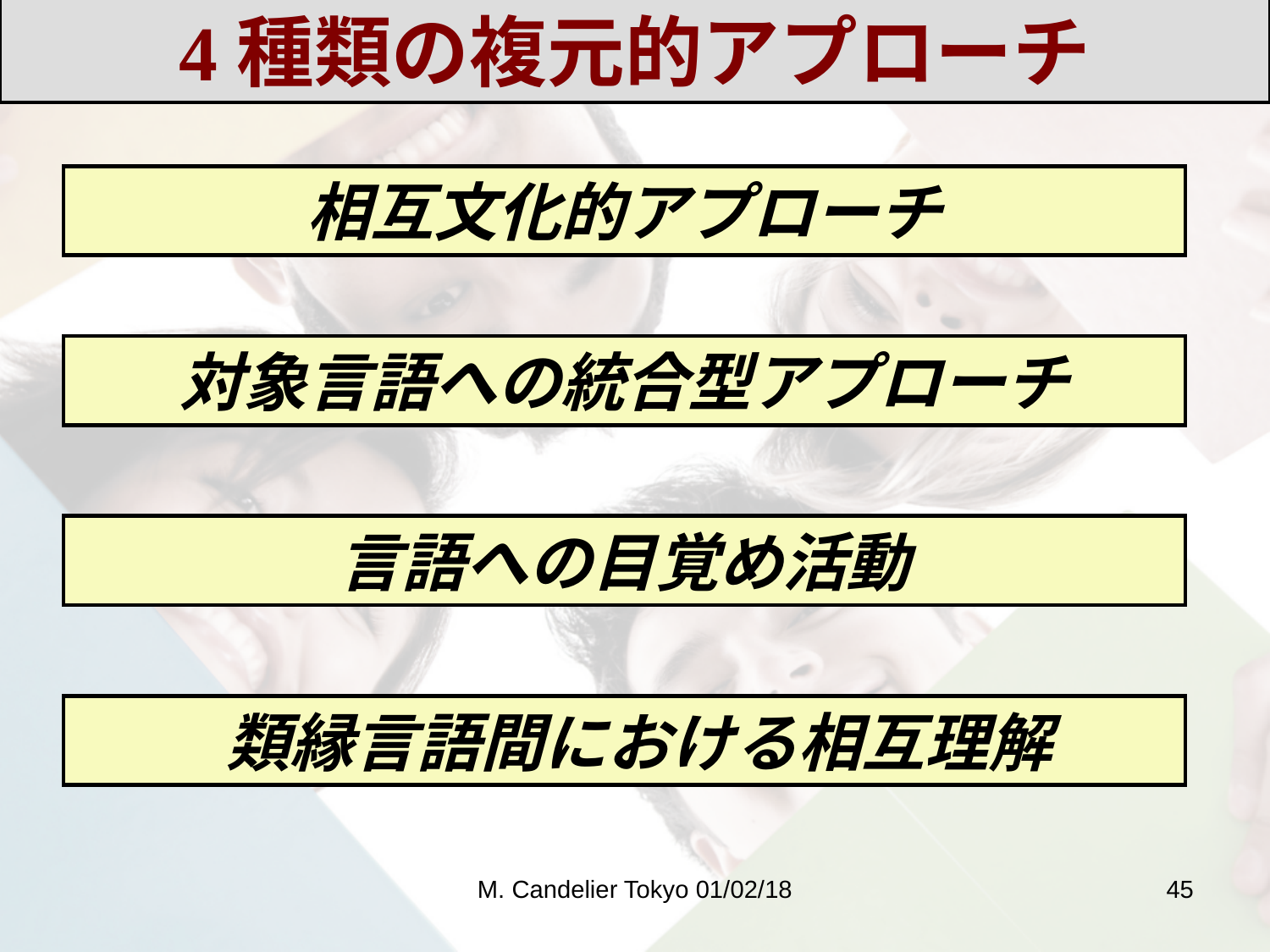

4種類の複元的アプローチ
相互文化的アプローチ
対象言語への統合型アプローチ
言語への目覚め活動
 類縁言語間における相互理解
M. Candelier Tokyo 01/02/18
45